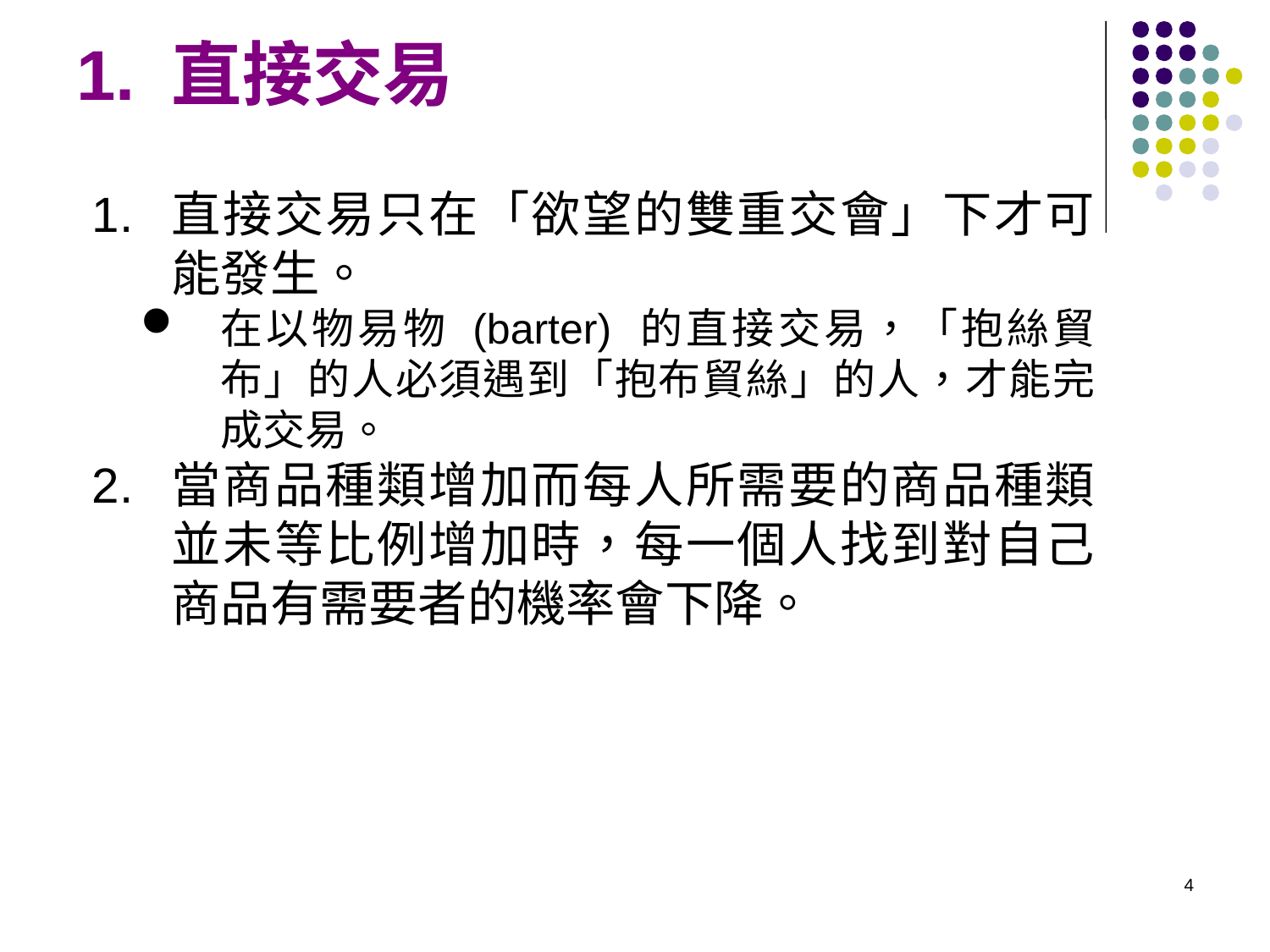

# 1. 直接交易
直接交易只在「欲望的雙重交會」下才可能發生。
在以物易物 (barter) 的直接交易，「抱絲貿布」的人必須遇到「抱布貿絲」的人，才能完成交易。
當商品種類增加而每人所需要的商品種類並未等比例增加時，每一個人找到對自己商品有需要者的機率會下降。
4